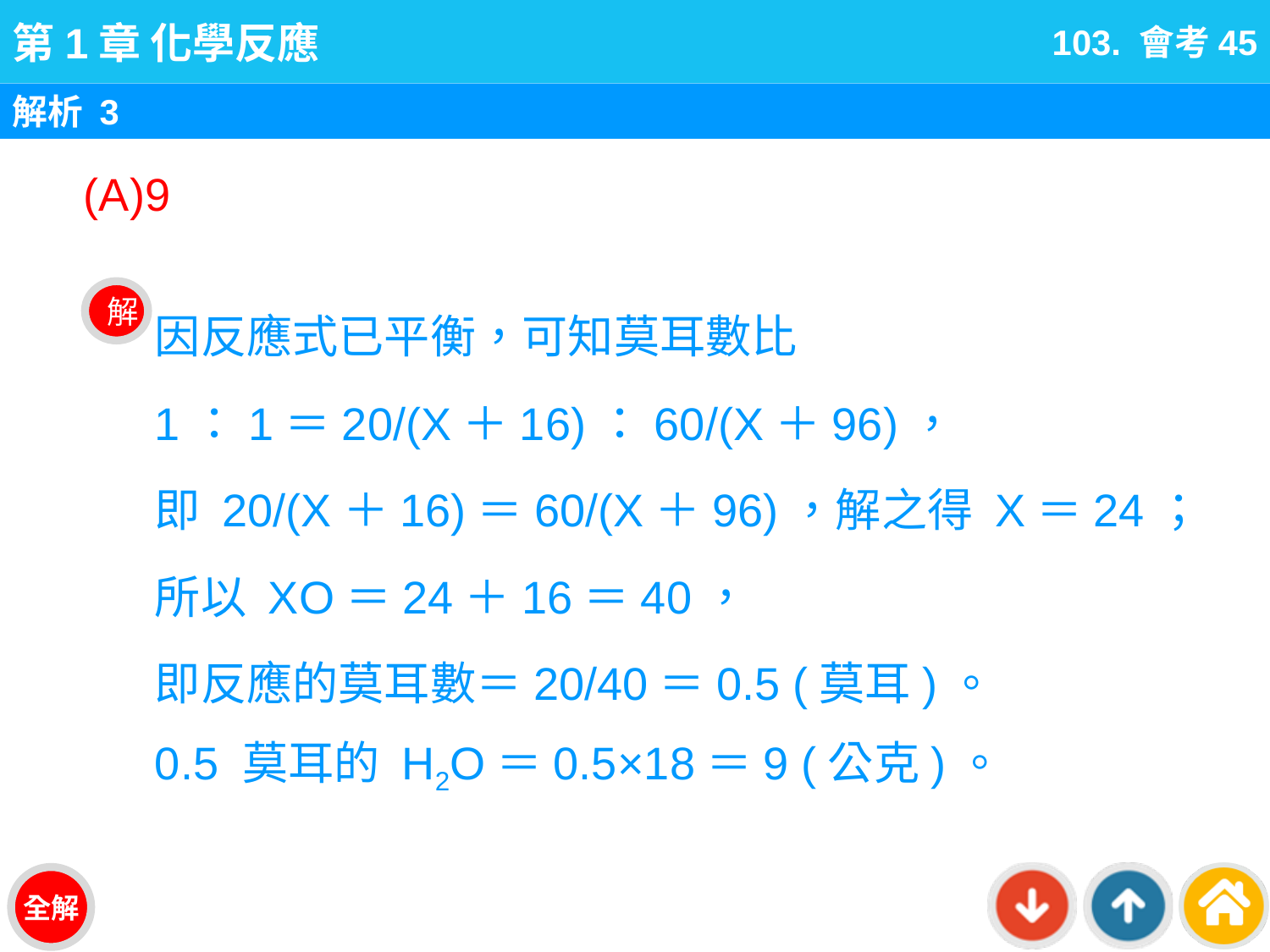

103. 會考45
解析 3
(A)9
因反應式已平衡，可知莫耳數比
1：1＝20/(X＋16)：60/(X＋96)，
即 20/(X＋16)＝60/(X＋96)，解之得 X＝24；
所以 XO＝24＋16＝40，
即反應的莫耳數＝20/40＝0.5 (莫耳)。
0.5 莫耳的 H2O＝0.5×18＝9 (公克)。
解
全解